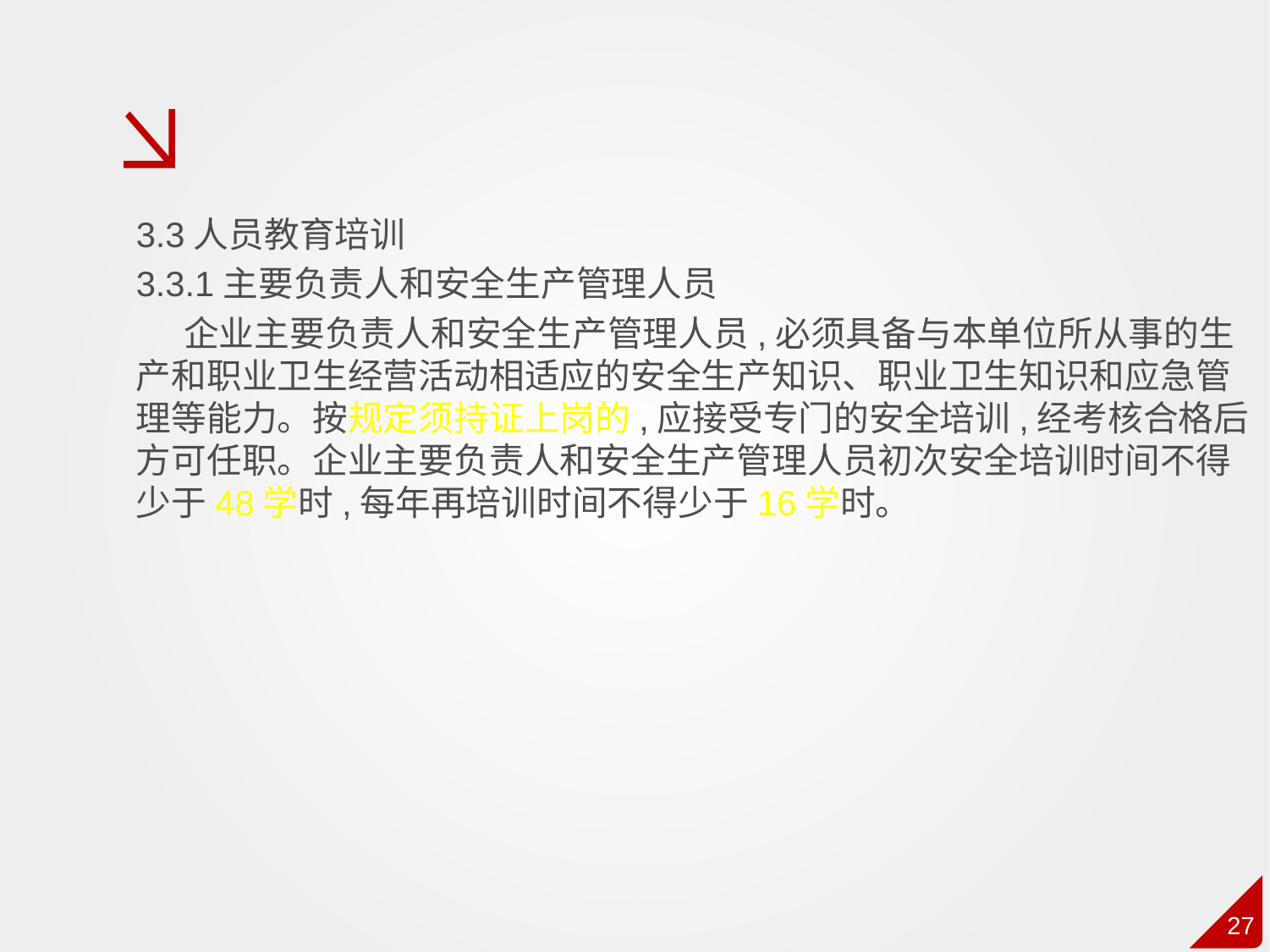

3.3人员教育培训
3.3.1主要负责人和安全生产管理人员
     企业主要负责人和安全生产管理人员,必须具备与本单位所从事的生产和职业卫生经营活动相适应的安全生产知识、职业卫生知识和应急管理等能力。按规定须持证上岗的,应接受专门的安全培训,经考核合格后方可任职。企业主要负责人和安全生产管理人员初次安全培训时间不得少于48学时,每年再培训时间不得少于16学时。